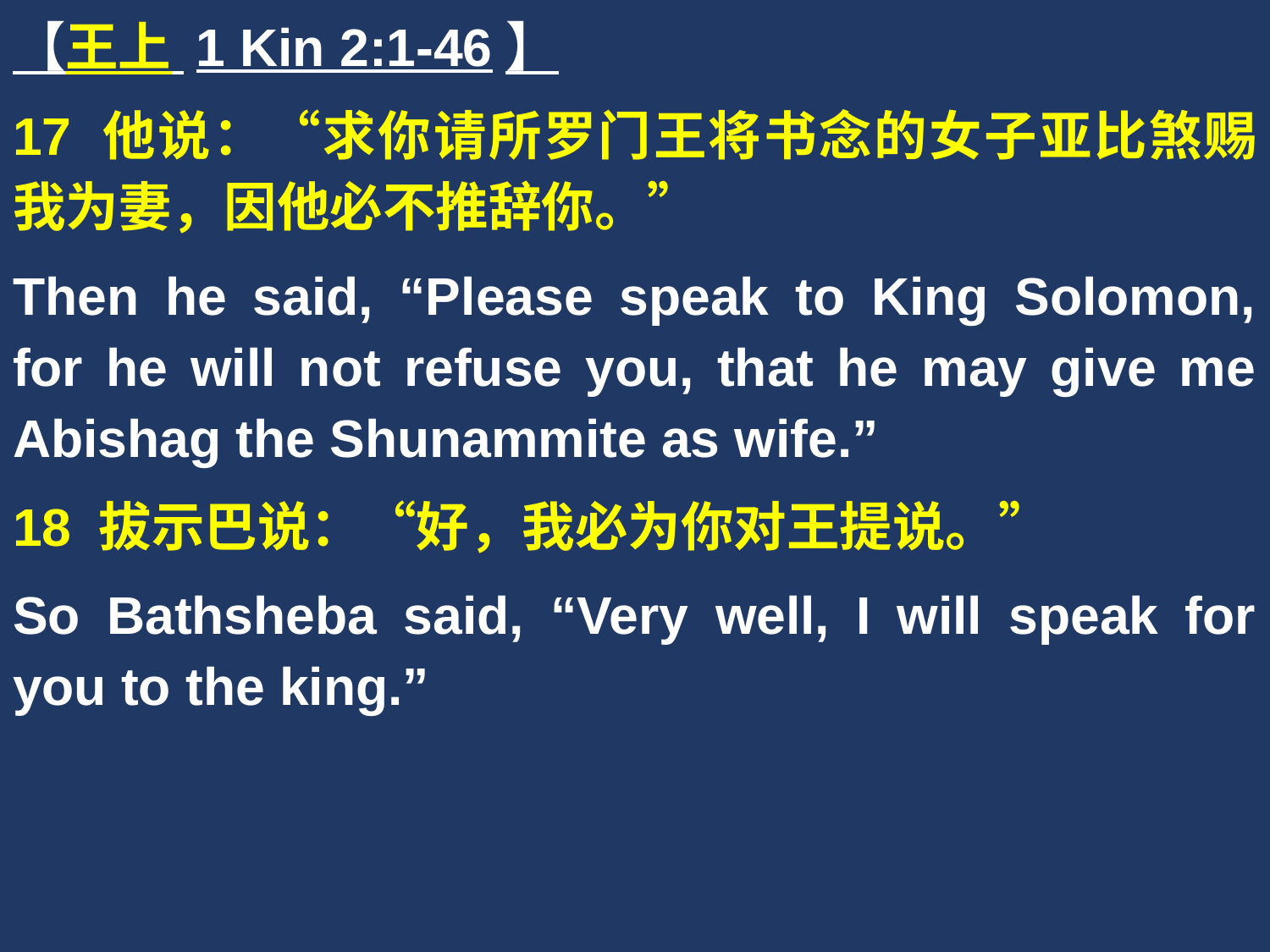

【王上 1 Kin 2:1-46】
17 他说：“求你请所罗门王将书念的女子亚比煞赐我为妻，因他必不推辞你。”
Then he said, “Please speak to King Solomon, for he will not refuse you, that he may give me Abishag the Shunammite as wife.”
18 拔示巴说：“好，我必为你对王提说。”
So Bathsheba said, “Very well, I will speak for you to the king.”